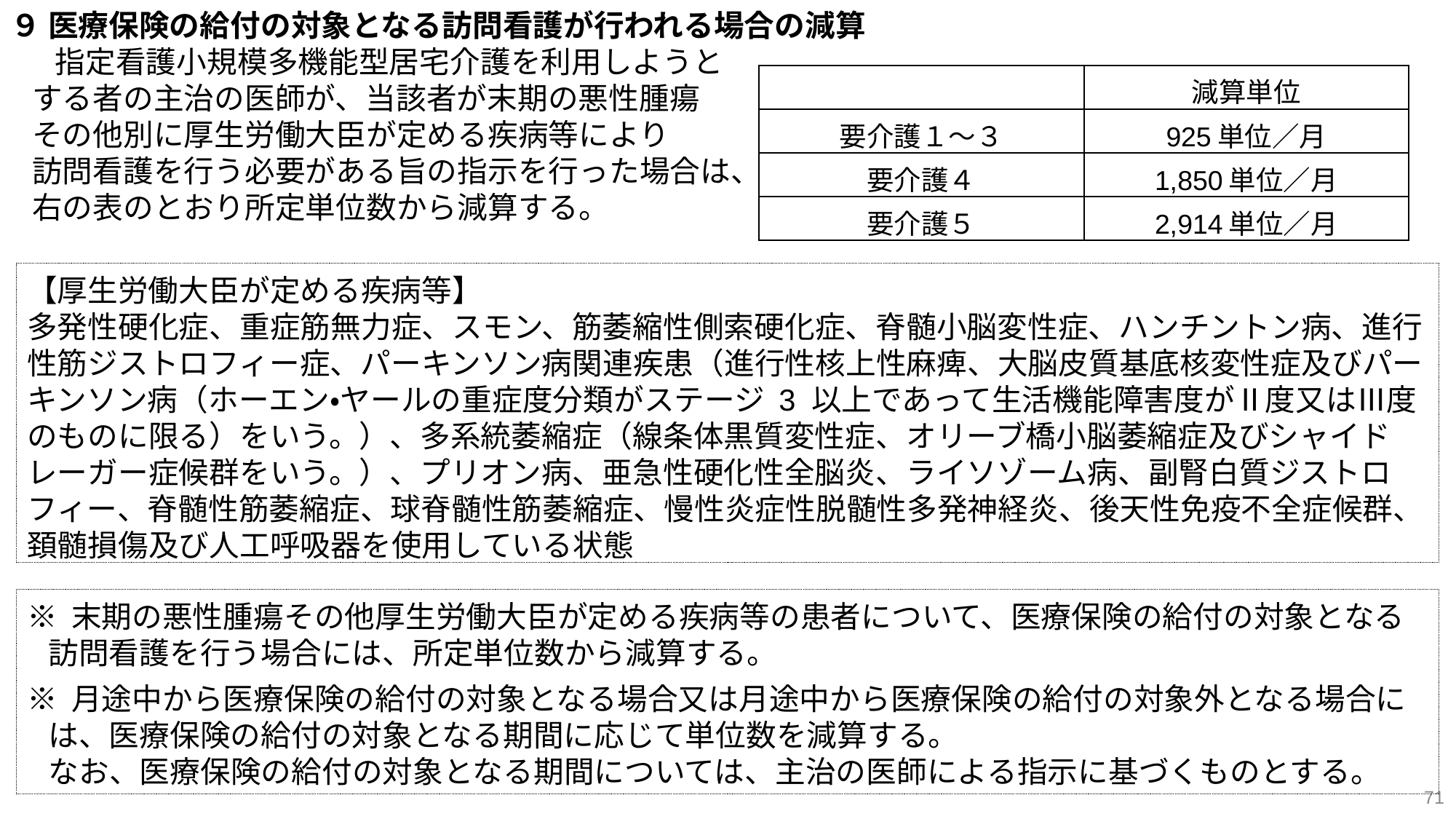

９ 医療保険の給付の対象となる訪問看護が行われる場合の減算
指定看護小規模多機能型居宅介護を利用しようと
する者の主治の医師が、当該者が末期の悪性腫瘍
その他別に厚生労働大臣が定める疾病等により
訪問看護を行う必要がある旨の指示を行った場合は、
右の表のとおり所定単位数から減算する。
|  | 減算単位 |
| --- | --- |
| 要介護１～３ | 925単位／月 |
| 要介護４ | 1,850単位／月 |
| 要介護５ | 2,914単位／月 |
【厚生労働大臣が定める疾病等】
多発性硬化症、重症筋無力症、スモン、筋萎縮性側索硬化症、脊髄小脳変性症、ハンチントン病、進行性筋ジストロフィー症、パーキンソン病関連疾患（進行性核上性麻痺、大脳皮質基底核変性症及びパーキンソン病（ホーエン・ヤールの重症度分類がステージ 3 以上であって生活機能障害度がⅡ度又はⅢ度のものに限る）をいう。）、多系統萎縮症（線条体黒質変性症、オリーブ橋小脳萎縮症及びシャイドレーガー症候群をいう。）、プリオン病、亜急性硬化性全脳炎、ライソゾーム病、副腎白質ジストロフィー、脊髄性筋萎縮症、球脊髄性筋萎縮症、慢性炎症性脱髄性多発神経炎、後天性免疫不全症候群、頚髄損傷及び人工呼吸器を使用している状態
※ 末期の悪性腫瘍その他厚生労働大臣が定める疾病等の患者について、医療保険の給付の対象となる訪問看護を行う場合には、所定単位数から減算する。

※ 月途中から医療保険の給付の対象となる場合又は月途中から医療保険の給付の対象外となる場合には、医療保険の給付の対象となる期間に応じて単位数を減算する。
なお、医療保険の給付の対象となる期間については、主治の医師による指示に基づくものとする。
71